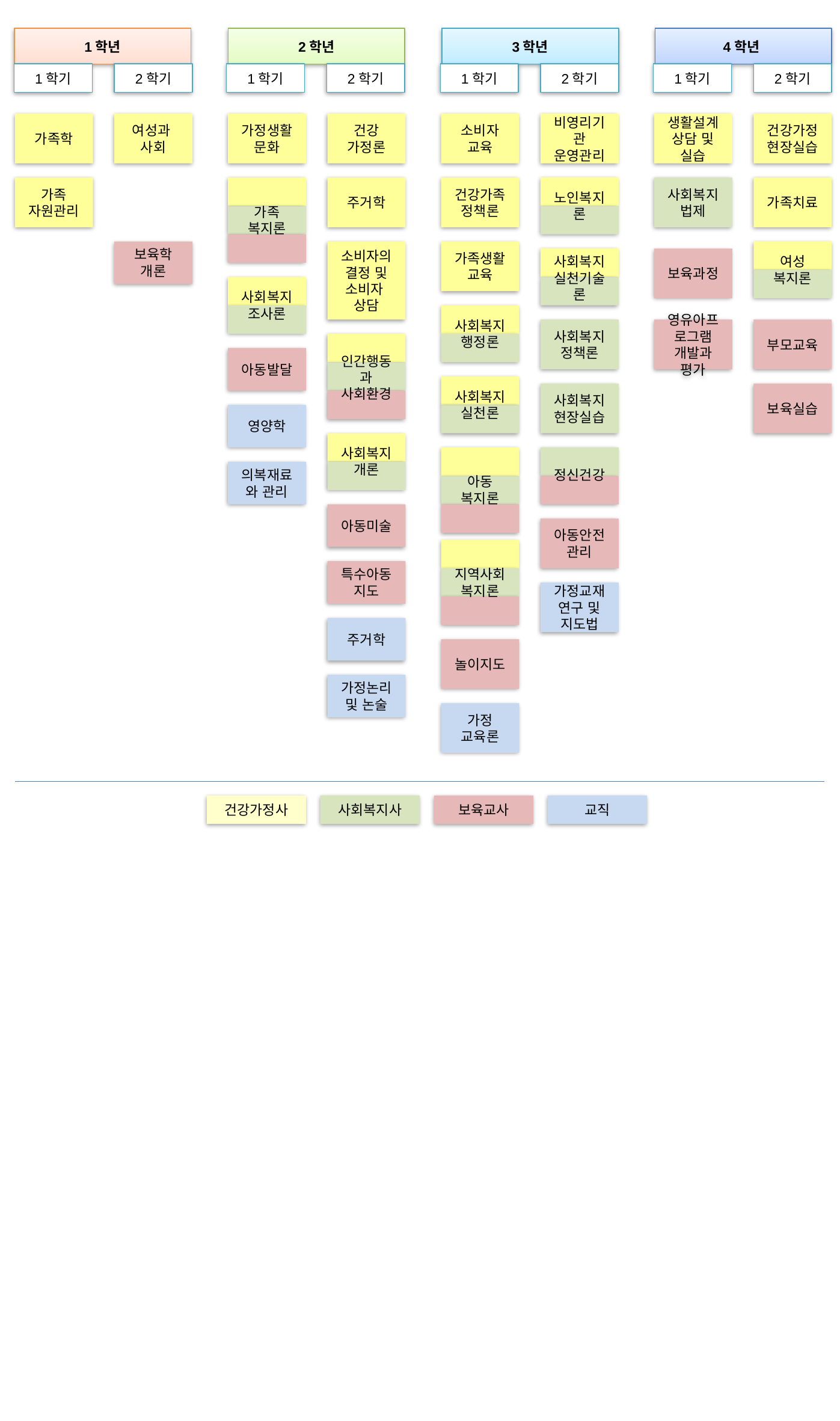

1학년
2학년
3학년
4학년
1학기
2학기
1학기
2학기
1학기
2학기
1학기
2학기
가족학
여성과
사회
가정생활문화
건강
가정론
소비자
교육
비영리기관 운영관리
생활설계 상담 및 실습
건강가정
현장실습

가족
자원관리

주거학
건강가족
정책론
사회복지
법제
가족치료
노인복지론
가족
복지론

보육학
개론
소비자의 결정 및 소비자
상담
가족생활교육

사회복지
실천기술론
보육과정
여성
복지론

사회복지
조사론

사회복지
행정론
사회복지
정책론
영유아프로그램 개발과 평가
부모교육

아동발달
인간행동과
사회환경

사회복지
현장실습
보육실습
사회복지
실천론

영양학

사회복지
개론

의복재료와 관리

정신건강
아동
복지론

아동미술

아동안전
관리

특수아동지도
지역사회
복지론

가정교재연구 및 지도법

주거학
놀이지도
가정논리 및 논술
가정
교육론
건강가정사
사회복지사
보육교사
교직